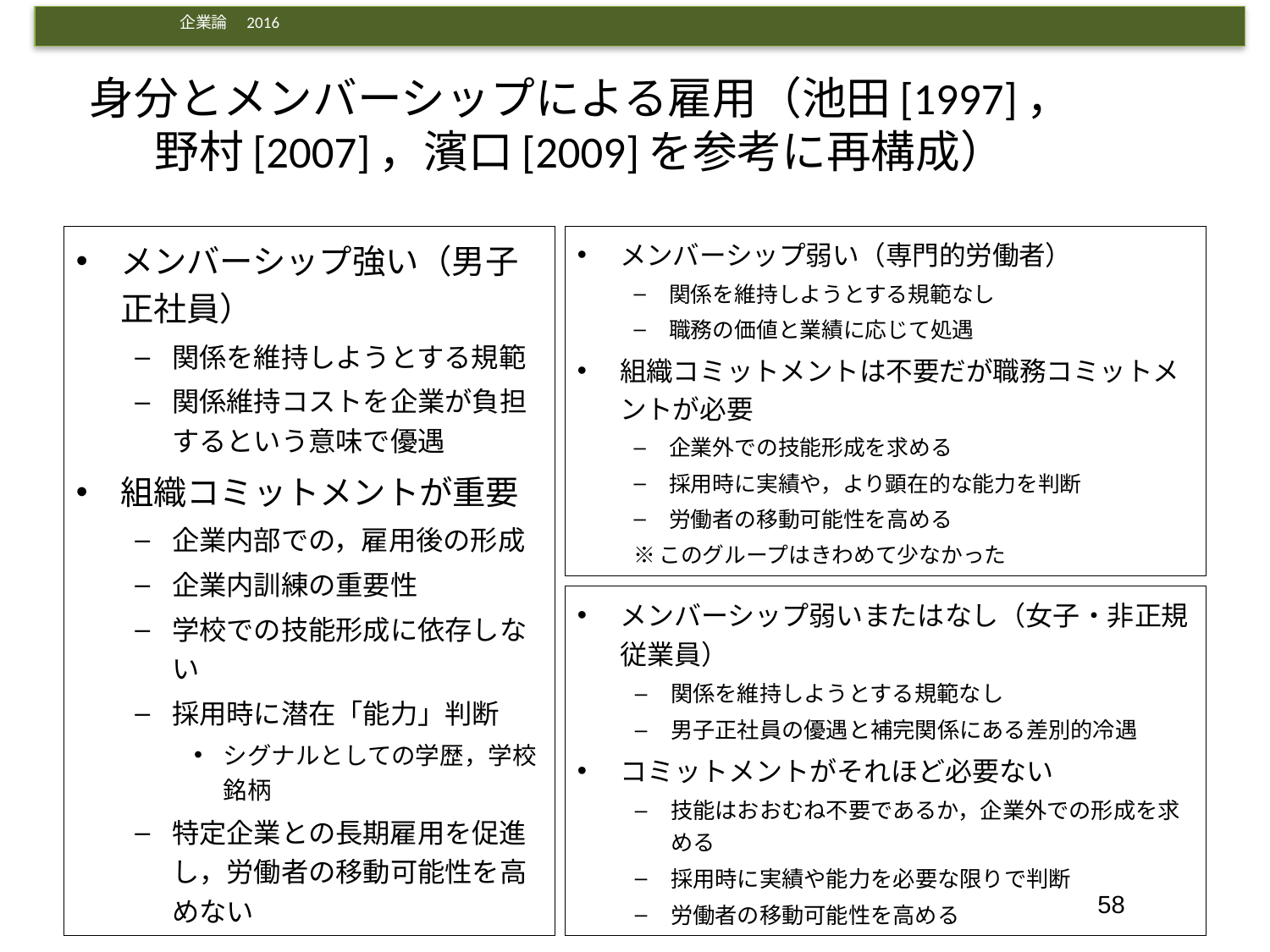

# 身分とメンバーシップによる雇用（池田[1997]，野村[2007]，濱口[2009]を参考に再構成）
メンバーシップ強い（男子正社員）
関係を維持しようとする規範
関係維持コストを企業が負担するという意味で優遇
組織コミットメントが重要
企業内部での，雇用後の形成
企業内訓練の重要性
学校での技能形成に依存しない
採用時に潜在「能力」判断
シグナルとしての学歴，学校銘柄
特定企業との長期雇用を促進し，労働者の移動可能性を高めない
メンバーシップ弱い（専門的労働者）
関係を維持しようとする規範なし
職務の価値と業績に応じて処遇
組織コミットメントは不要だが職務コミットメントが必要
企業外での技能形成を求める
採用時に実績や，より顕在的な能力を判断
労働者の移動可能性を高める
※このグループはきわめて少なかった
メンバーシップ弱いまたはなし（女子・非正規従業員）
関係を維持しようとする規範なし
男子正社員の優遇と補完関係にある差別的冷遇
コミットメントがそれほど必要ない
技能はおおむね不要であるか，企業外での形成を求める
採用時に実績や能力を必要な限りで判断
労働者の移動可能性を高める
58